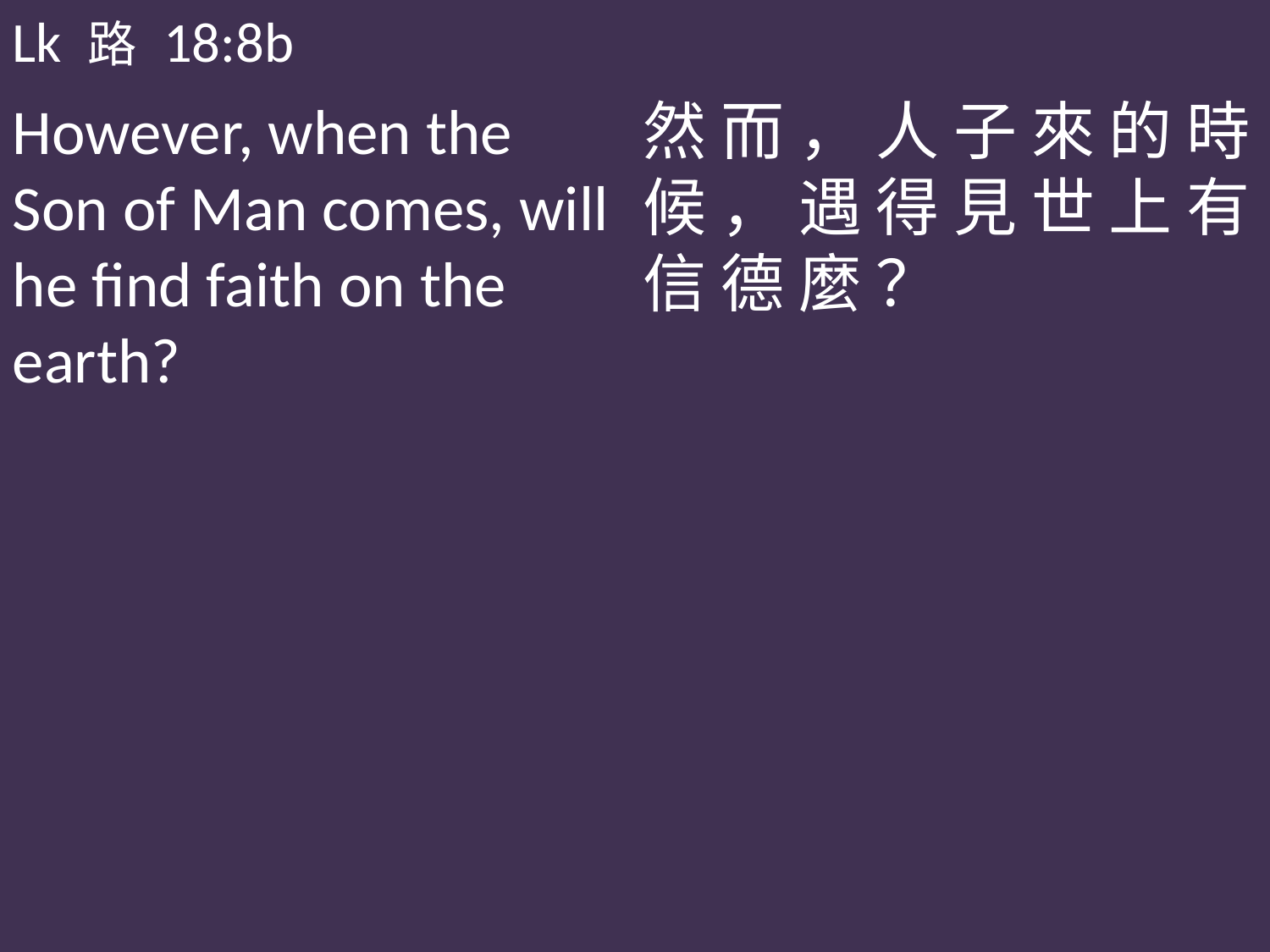

Lk 路 18:8b
However, when the Son of Man comes, will he find faith on the earth?
然 而 ， 人 子 來 的 時 候 ， 遇 得 見 世 上 有 信 德 麼 ？